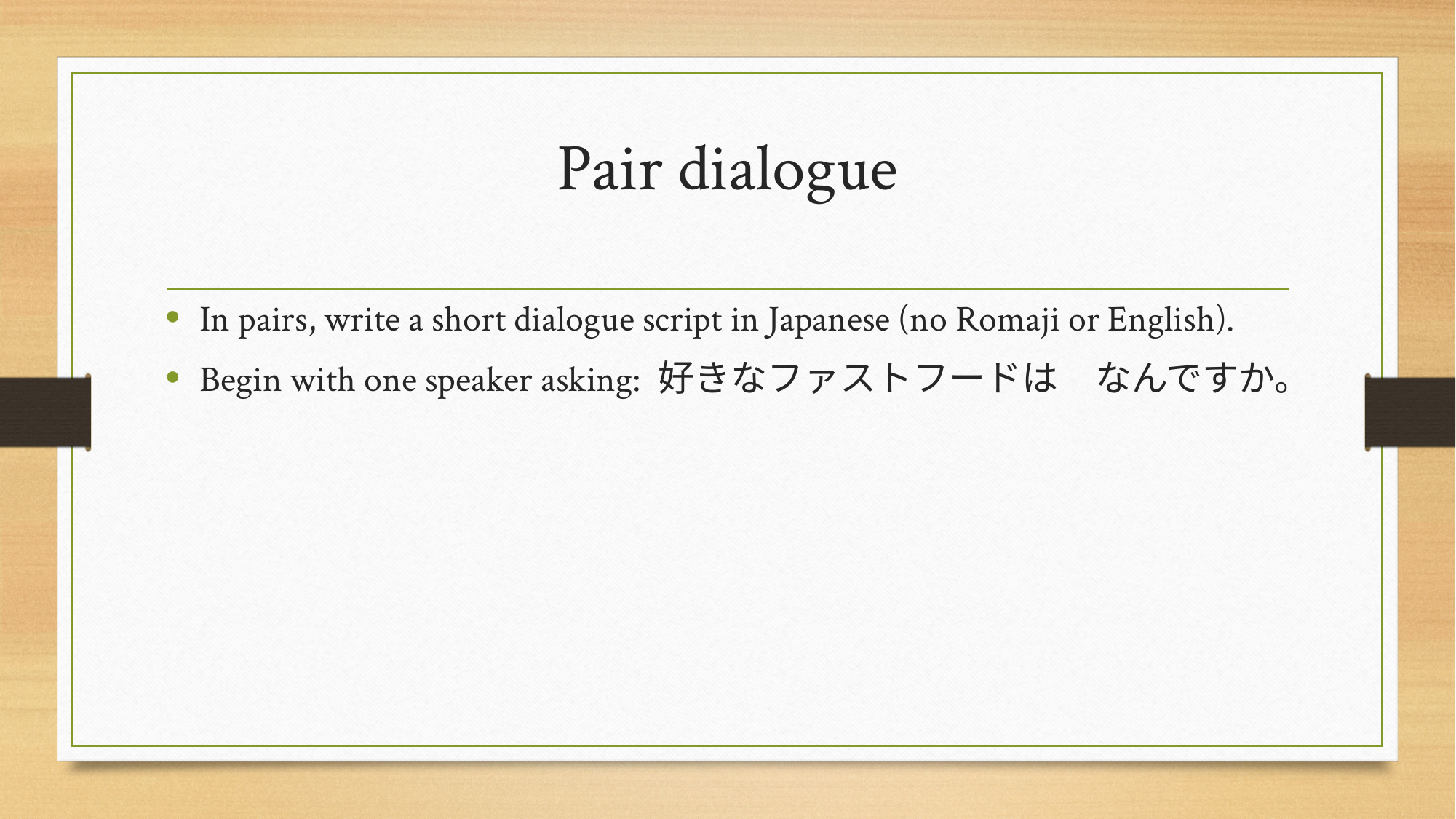

# Pair dialogue

In pairs, write a short dialogue script in Japanese (no Romaji or English).
Begin with one speaker asking: 好きなファストフードは　なんですか。